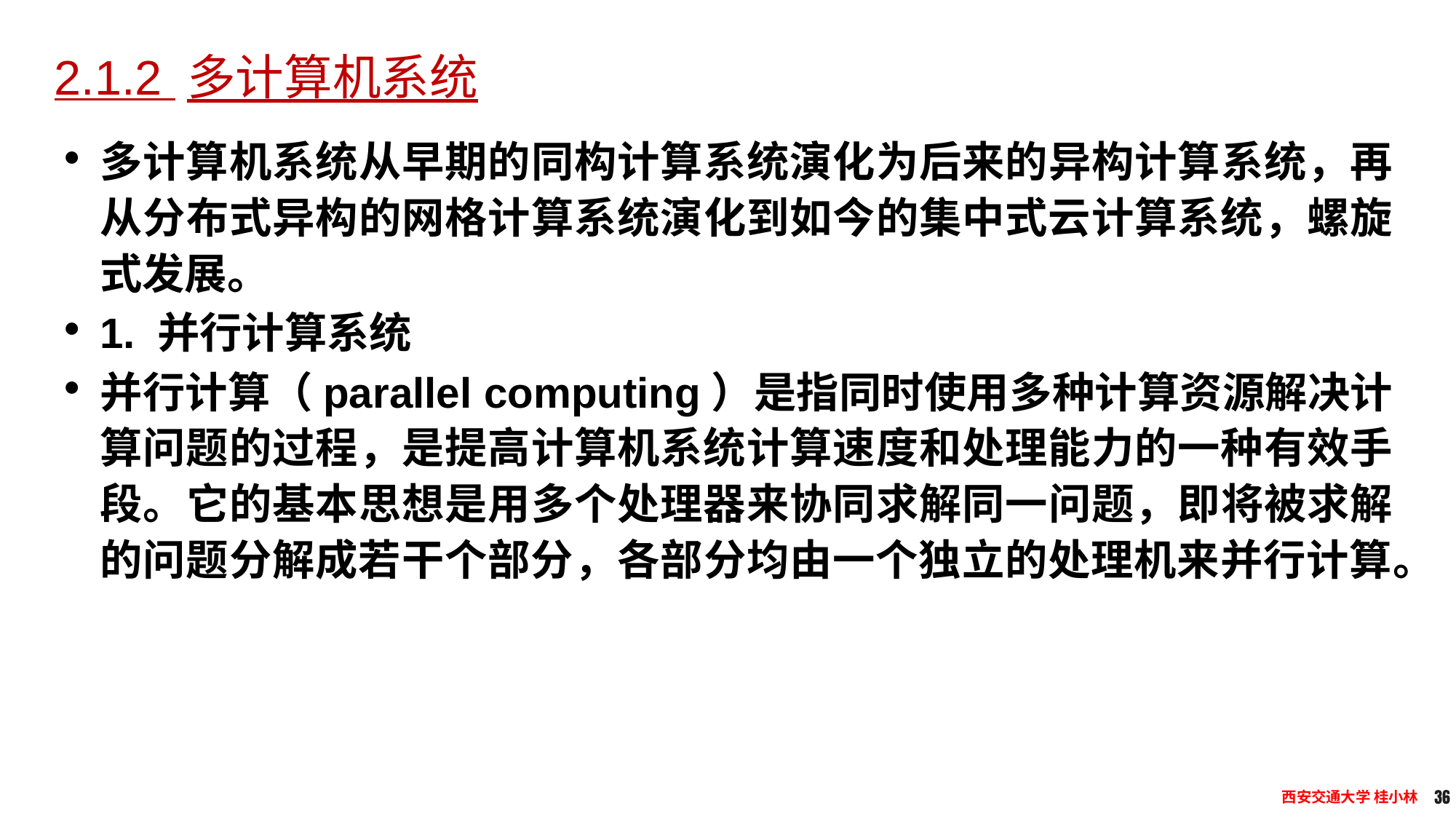

# 2.1.2 多计算机系统
多计算机系统从早期的同构计算系统演化为后来的异构计算系统，再从分布式异构的网格计算系统演化到如今的集中式云计算系统，螺旋式发展。
1. 并行计算系统
并行计算（parallel computing）是指同时使用多种计算资源解决计算问题的过程，是提高计算机系统计算速度和处理能力的一种有效手段。它的基本思想是用多个处理器来协同求解同一问题，即将被求解的问题分解成若干个部分，各部分均由一个独立的处理机来并行计算。